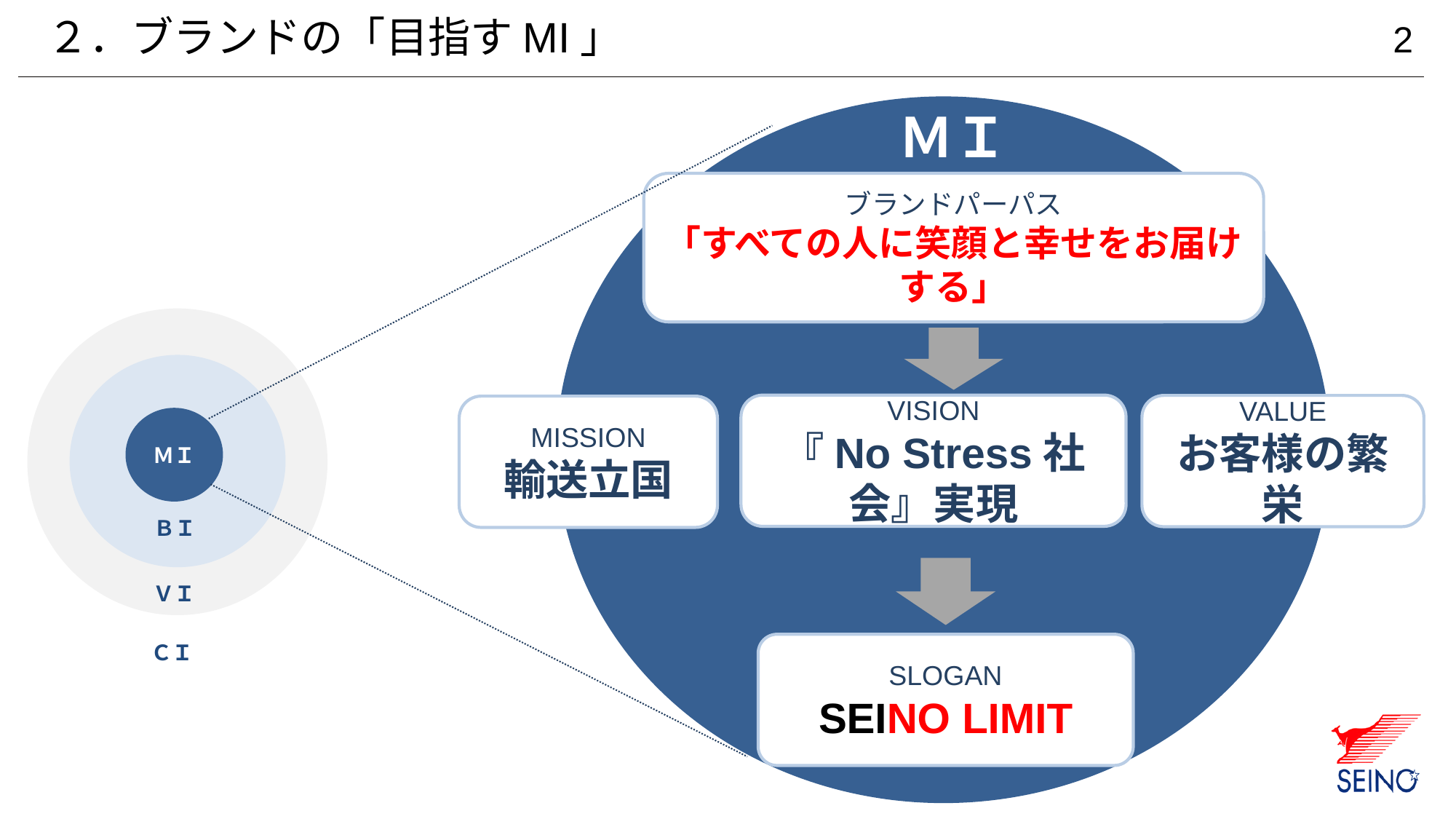

２．ブランドの「目指すMI」
2

ＭＩ

ブランドパーパス
「すべての人に笑顔と幸せをお届けする」

VISION
『No Stress社会』実現
VALUE
お客様の繁栄
MISSION
輸送立国
ＭＩ
ＢＩ

ＶＩ
ＣＩ
SLOGAN
SEINO LIMIT